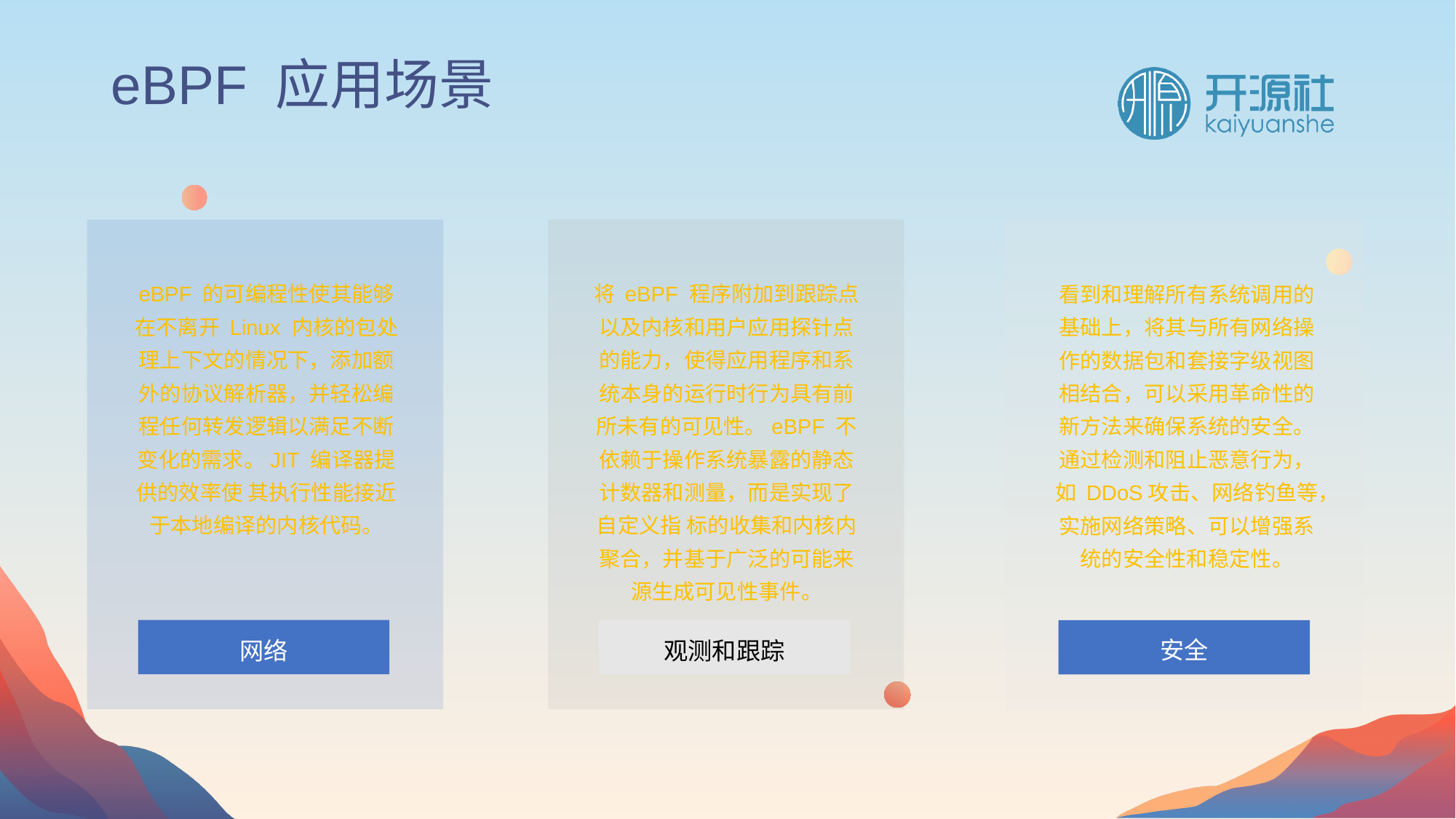

# eBPF 应用场景

eBPF 的可编程性使其能够在不离开 Linux 内核的包处理上下文的情况下，添加额外的协议解析器，并轻松编程任何转发逻辑以满足不断变化的需求。JIT 编译器提供的效率使 其执行性能接近于本地编译的内核代码。
将 eBPF 程序附加到跟踪点以及内核和用户应用探针点的能力，使得应用程序和系统本身的运行时行为具有前所未有的可见性。eBPF 不依赖于操作系统暴露的静态计数器和测量，而是实现了自定义指 标的收集和内核内聚合，并基于广泛的可能来源生成可见性事件。
看到和理解所有系统调用的基础上，将其与所有网络操作的数据包和套接字级视图相结合，可以采用革命性的新方法来确保系统的安全。通过检测和阻止恶意行为，如 DDoS攻击、网络钓鱼等，实施网络策略、可以增强系统的安全性和稳定性。

网络

观测和跟踪

安全